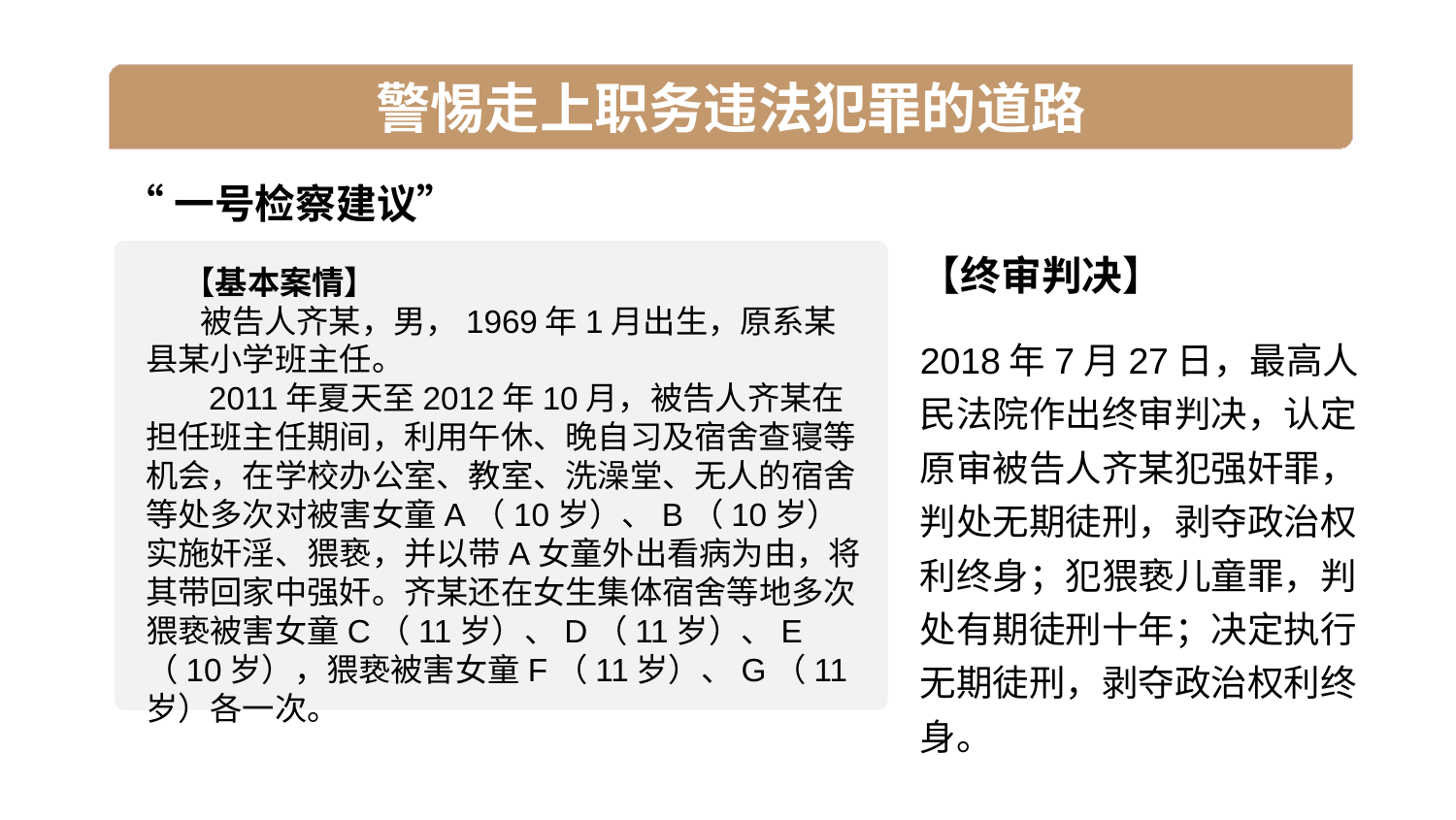

警惕走上职务违法犯罪的道路
“一号检察建议”

【终审判决】

2018年7月27日，最高人民法院作出终审判决，认定原审被告人齐某犯强奸罪，判处无期徒刑，剥夺政治权利终身；犯猥亵儿童罪，判处有期徒刑十年；决定执行无期徒刑，剥夺政治权利终身。
    【基本案情】
            被告人齐某，男，1969年1月出生，原系某县某小学班主任。
       2011年夏天至2012年10月，被告人齐某在担任班主任期间，利用午休、晚自习及宿舍查寝等机会，在学校办公室、教室、洗澡堂、无人的宿舍等处多次对被害女童A（10岁）、B（10岁）实施奸淫、猥亵，并以带A女童外出看病为由，将其带回家中强奸。齐某还在女生集体宿舍等地多次猥亵被害女童C（11岁）、D（11岁）、E（10岁），猥亵被害女童F（11岁）、G（11岁）各一次。